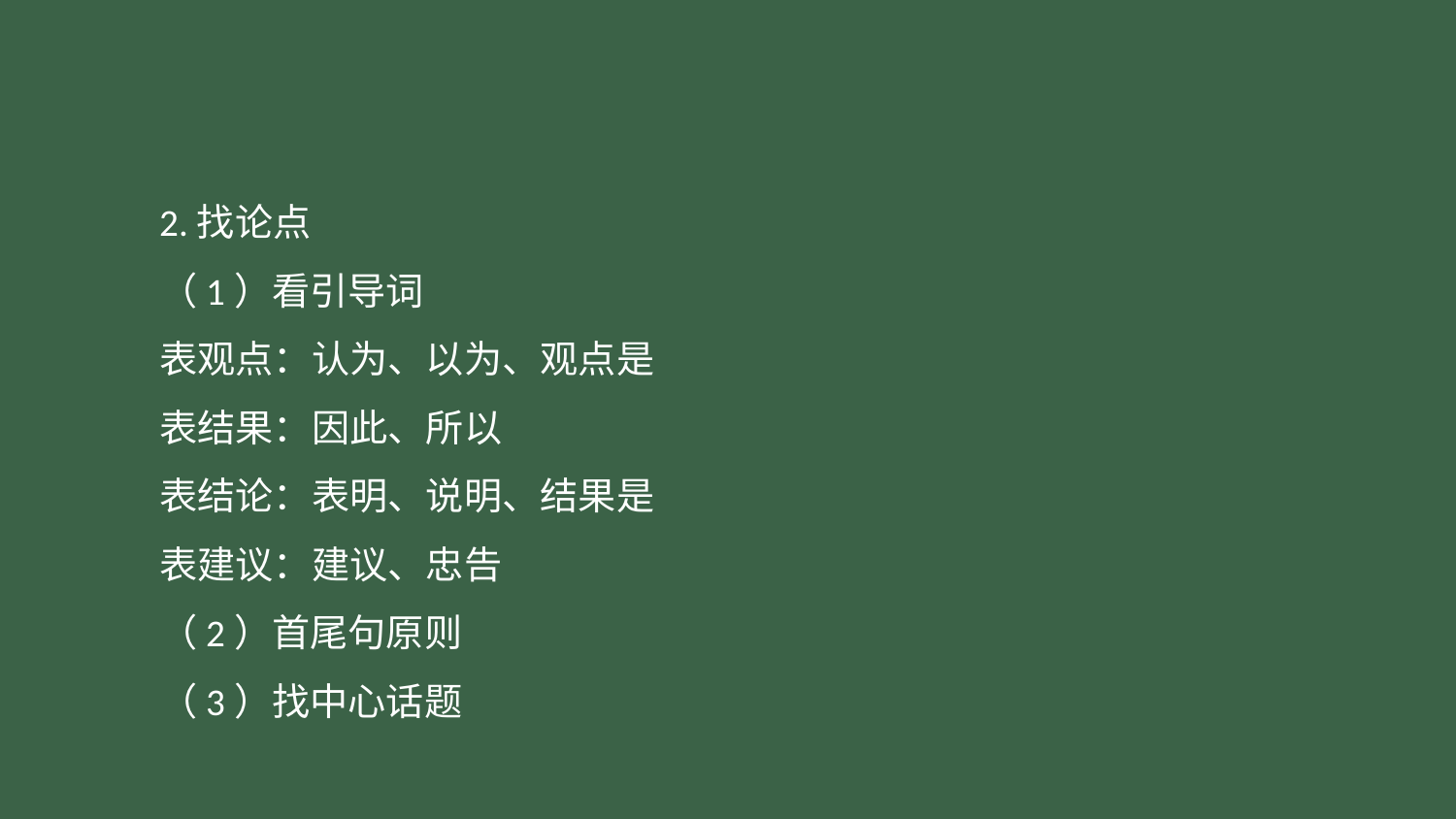

#
2.找论点
（1）看引导词
表观点：认为、以为、观点是
表结果：因此、所以
表结论：表明、说明、结果是
表建议：建议、忠告
（2）首尾句原则
（3）找中心话题